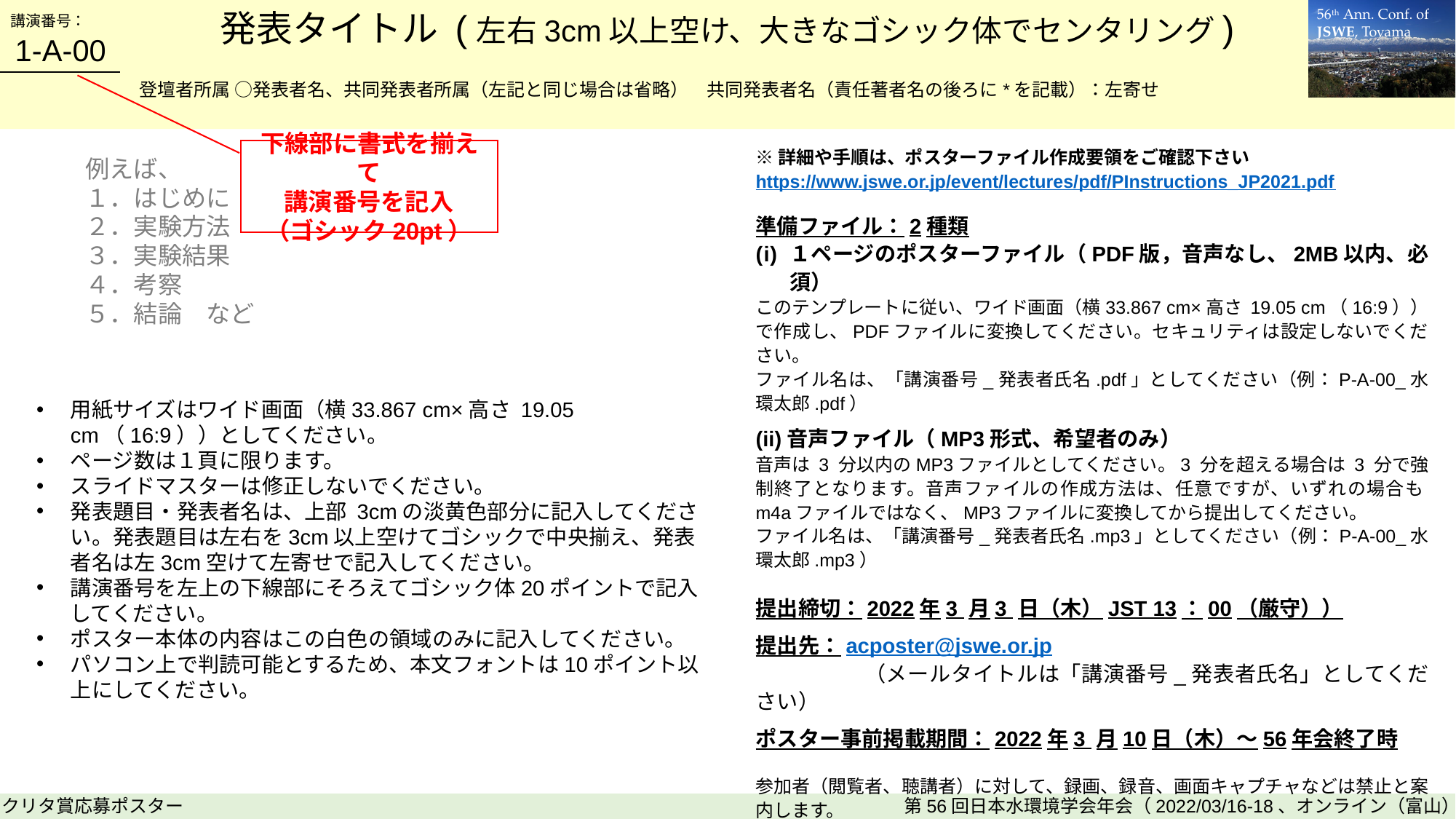

発表タイトル (左右3cm以上空け、大きなゴシック体でセンタリング)
1-A-00
登壇者所属 ○発表者名、共同発表者所属（左記と同じ場合は省略）　共同発表者名（責任著者名の後ろに*を記載）：左寄せ
※詳細や手順は、ポスターファイル作成要領をご確認下さい
https://www.jswe.or.jp/event/lectures/pdf/PInstructions_JP2021.pdf
準備ファイル：2種類
１ページのポスターファイル（PDF版，音声なし、2MB以内、必須）
このテンプレートに従い、ワイド画面（横33.867 cm×高さ 19.05 cm（16:9））で作成し、PDFファイルに変換してください。セキュリティは設定しないでください。
ファイル名は、「講演番号_発表者氏名.pdf」としてください（例：P-A-00_水環太郎.pdf）
(ii)音声ファイル（MP3形式、希望者のみ）
音声は 3 分以内のMP3ファイルとしてください。3 分を超える場合は 3 分で強制終了となります。音声ファイルの作成方法は、任意ですが、いずれの場合もm4aファイルではなく、MP3ファイルに変換してから提出してください。
ファイル名は、「講演番号_発表者氏名.mp3」としてください（例：P-A-00_水環太郎.mp3）

提出締切：2022年3 月3 日（木）JST 13：00（厳守））
提出先：acposter@jswe.or.jp
　　　　　（メールタイトルは「講演番号_発表者氏名」としてください）
ポスター事前掲載期間：2022年3 月10日（木）～56年会終了時

参加者（閲覧者、聴講者）に対して、録画、録⾳、画⾯キャプチャなどは禁止と案内します。
ただし、完全には防げない可能性があることも考慮して、ファイルの準備をお願いします。
ポスター発表の内容に関する責任は著者にあり、当学会が責任を負うものではありませんが、特定の商品の宣伝と思われるもの、内容が不適当と認められるもの、あるいは本要領に沿わない内容は、掲載しないもしくは訂正を求める事があります。
下線部に書式を揃えて
講演番号を記入
（ゴシック20pt）
例えば、
１．はじめに
２．実験方法
３．実験結果
４．考察
５．結論　など
用紙サイズはワイド画面（横33.867 cm×高さ 19.05 cm（16:9））としてください。
ページ数は１頁に限ります。
スライドマスターは修正しないでください。
発表題目・発表者名は、上部 3cmの淡黄色部分に記入してください。発表題目は左右を3cm以上空けてゴシックで中央揃え、発表者名は左3cm空けて左寄せで記入してください。
講演番号を左上の下線部にそろえてゴシック体20ポイントで記入してください。
ポスター本体の内容はこの白色の領域のみに記入してください。
パソコン上で判読可能とするため、本文フォントは10ポイント以上にしてください。